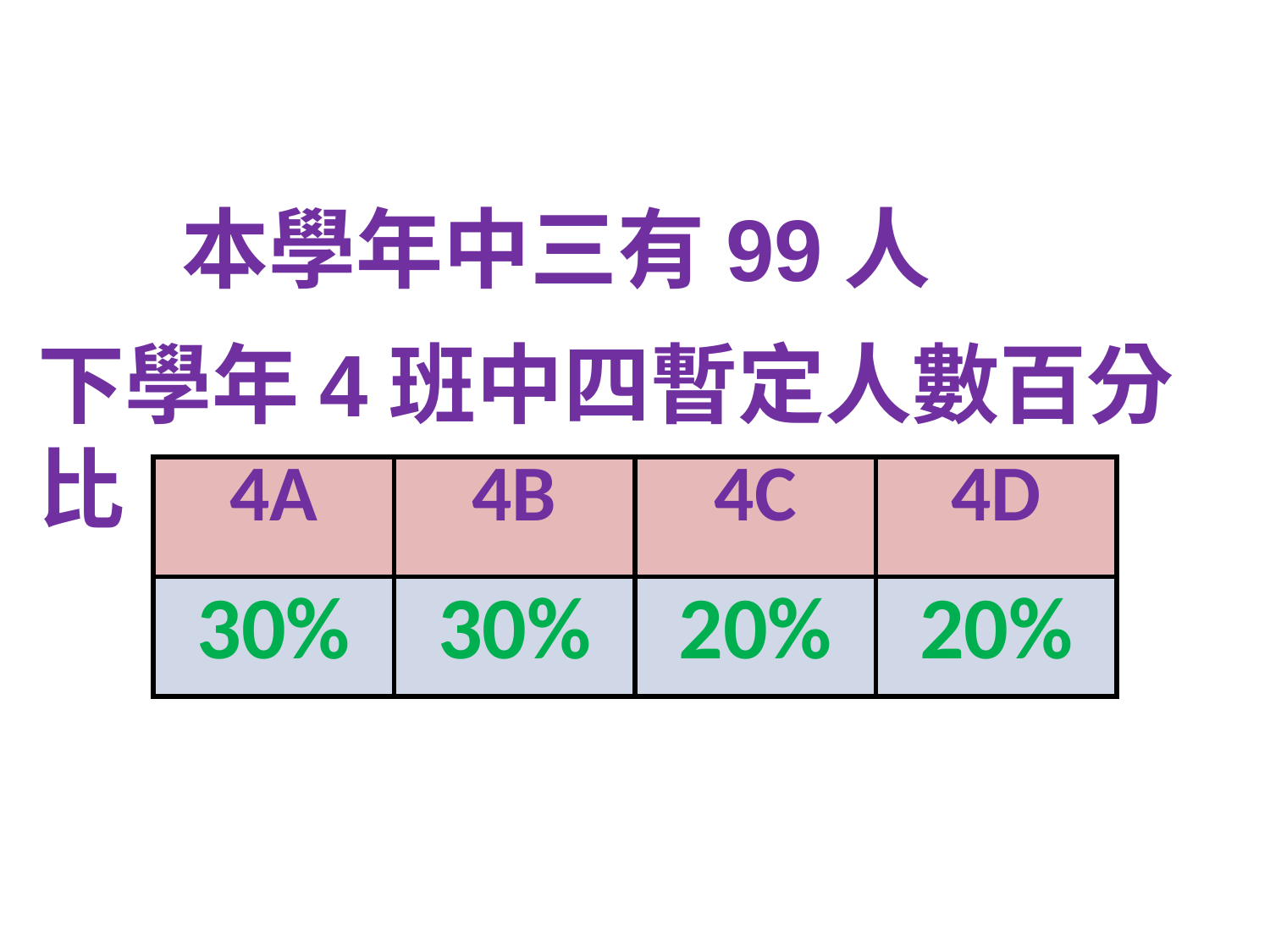

本學年中三有99人
下學年4班中四暫定人數百分比
| 4A | 4B | 4C | 4D |
| --- | --- | --- | --- |
| 30% | 30% | 20% | 20% |